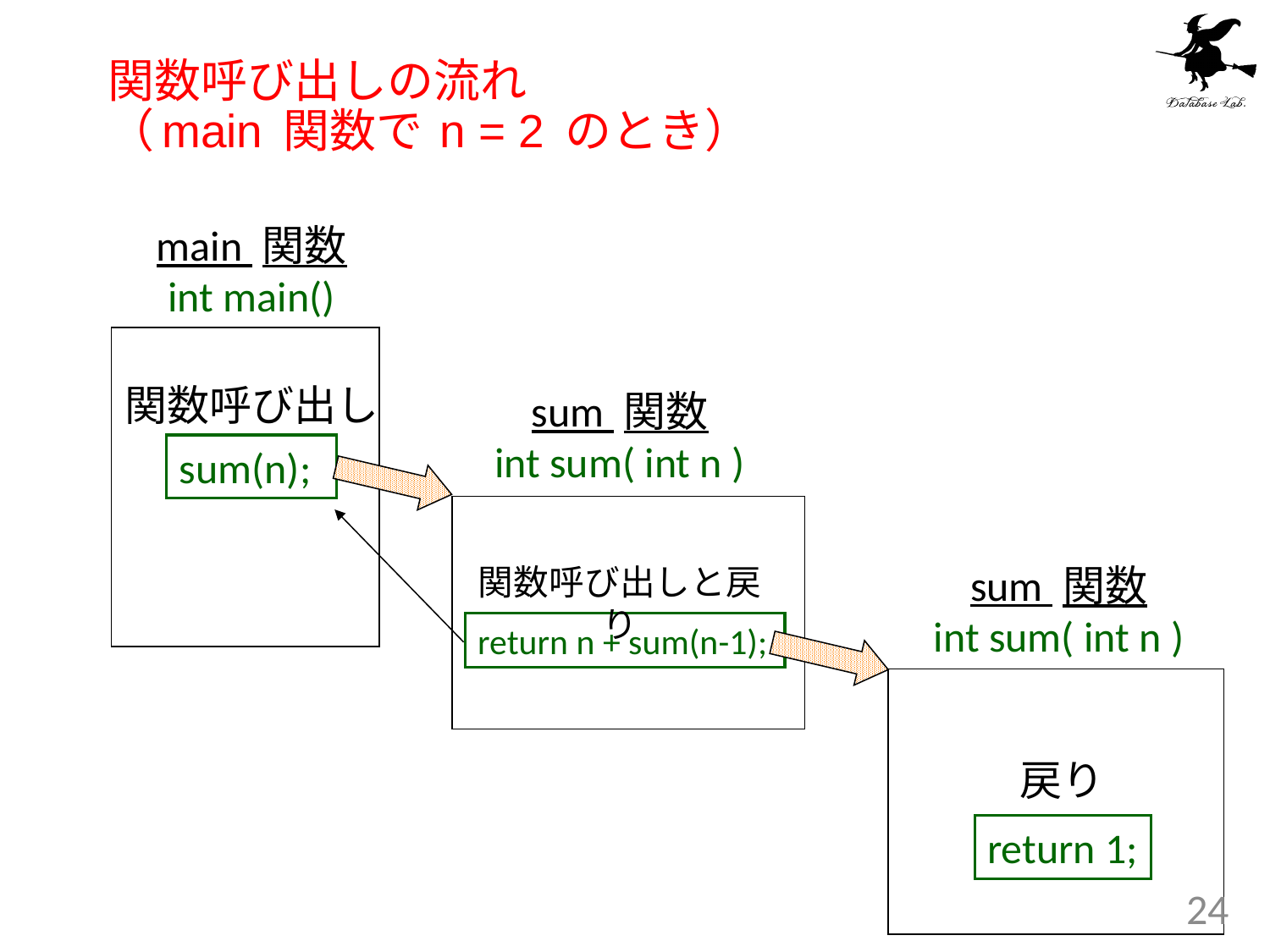

# 関数呼び出しの流れ （main 関数で n = 2 のとき）
main 関数
int main()

関数呼び出し
sum 関数
int sum( int n )
sum(n);

sum 関数
int sum( int n )
関数呼び出しと戻り
return n + sum(n-1);

戻り
return 1;
24